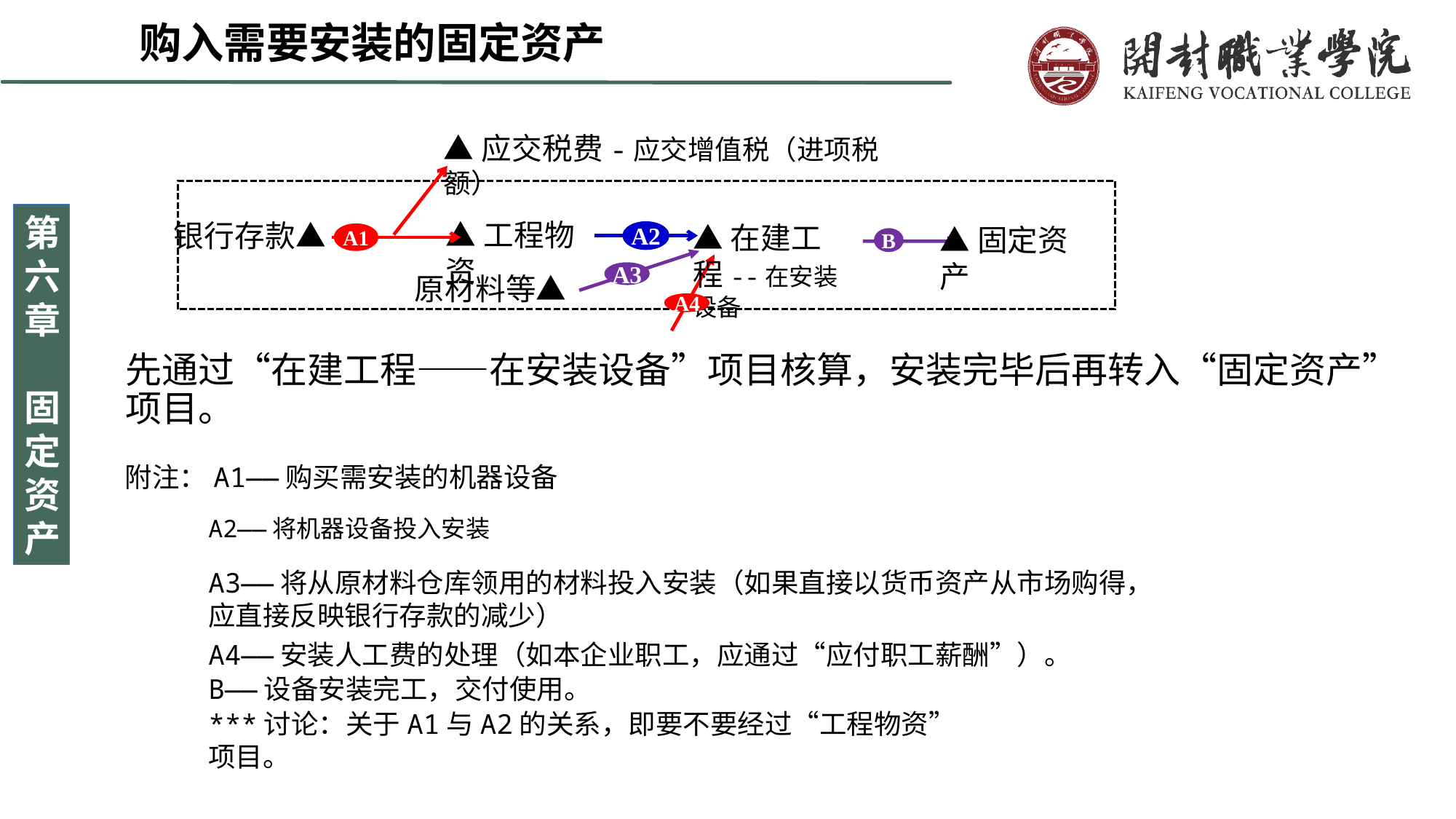

购入需要安装的固定资产
▲应交税费-应交增值税（进项税额）

▲工程物资
银行存款▲
▲在建工程--在安装设备
▲固定资产
A2
A1
B

A3
原材料等▲
A4
先通过“在建工程——在安装设备”项目核算，安装完毕后再转入“固定资产”项目。

附注：A1——购买需安装的机器设备
A2——将机器设备投入安装
A3——将从原材料仓库领用的材料投入安装（如果直接以货币资产从市场购得，应直接反映银行存款的减少）
A4——安装人工费的处理（如本企业职工，应通过“应付职工薪酬”）。
B——设备安装完工，交付使用。
***讨论：关于A1与A2的关系，即要不要经过“工程物资”项目。